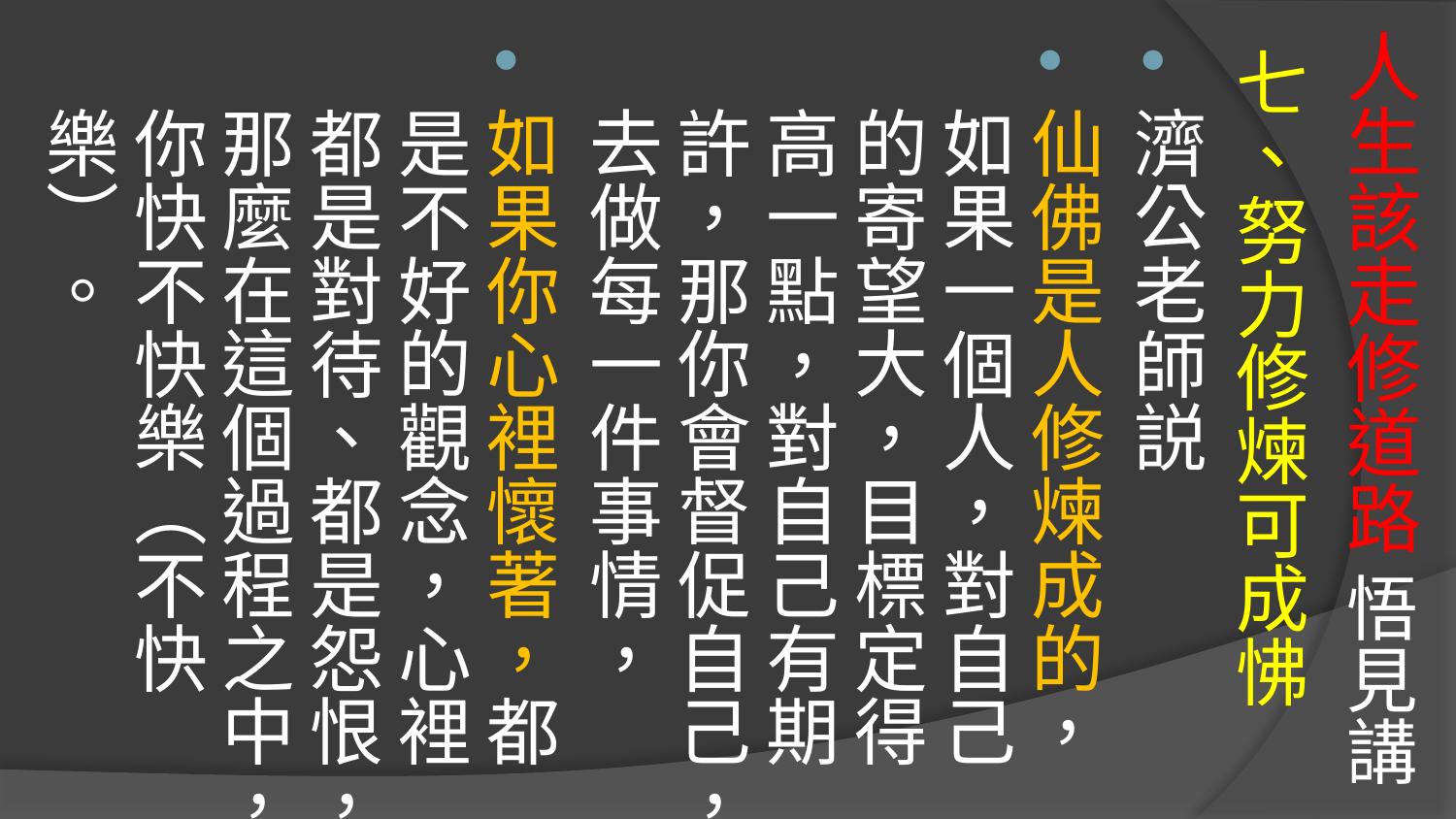

# 人生該走修道路 悟見講
七、努力修煉可成怫
濟公老師説
仙佛是人修煉成的，如果一個人，對自己的寄望大，目標定得高一點，對自己有期許，那你會督促自己，去做每一件事情，
如果你心裡懷著，都是不好的觀念，心裡都是對待、都是怨恨，那麼在這個過程之中，你快不快樂（不快樂）。